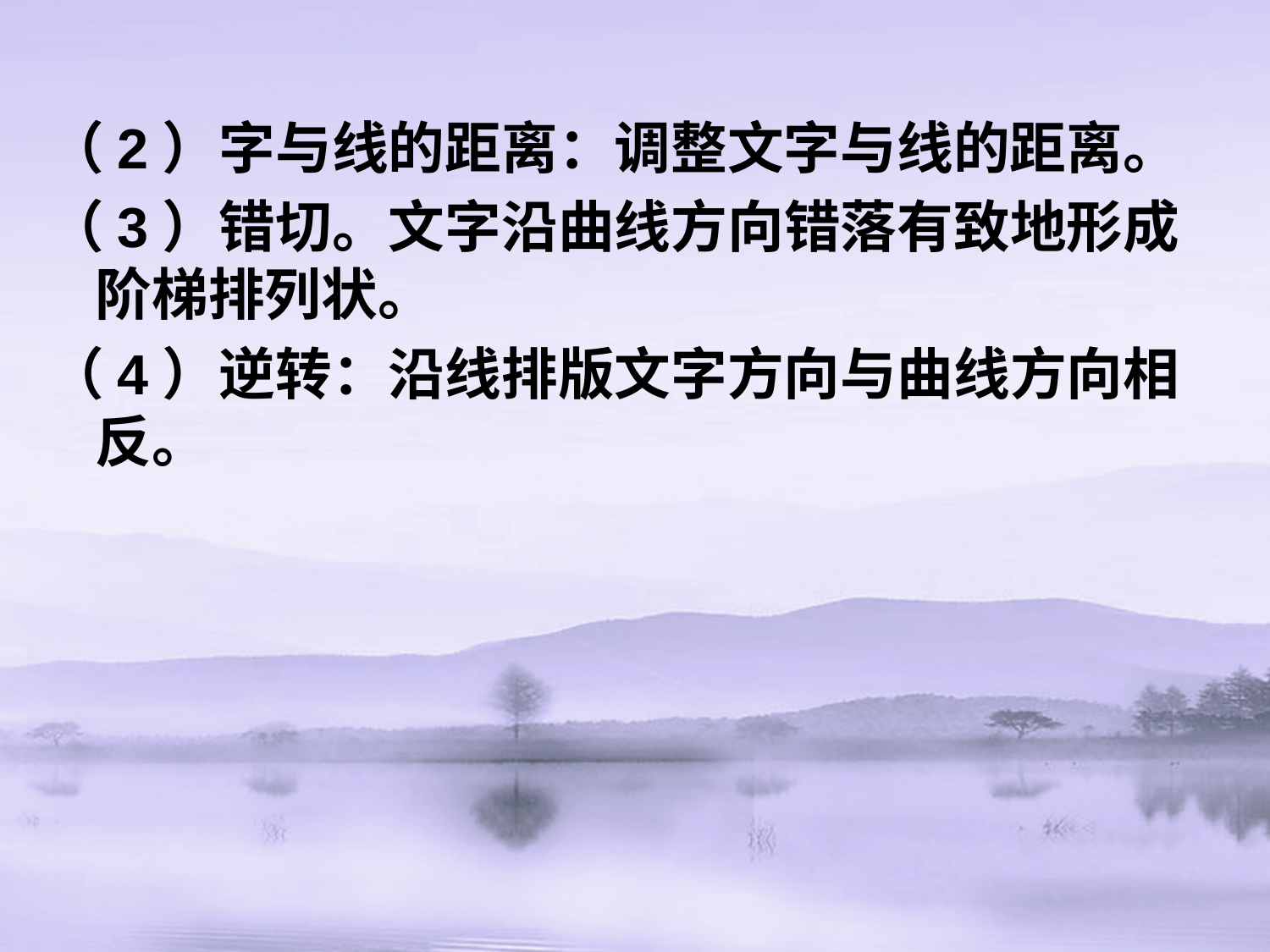

（2）字与线的距离：调整文字与线的距离。
（3）错切。文字沿曲线方向错落有致地形成阶梯排列状。
（4）逆转：沿线排版文字方向与曲线方向相反。